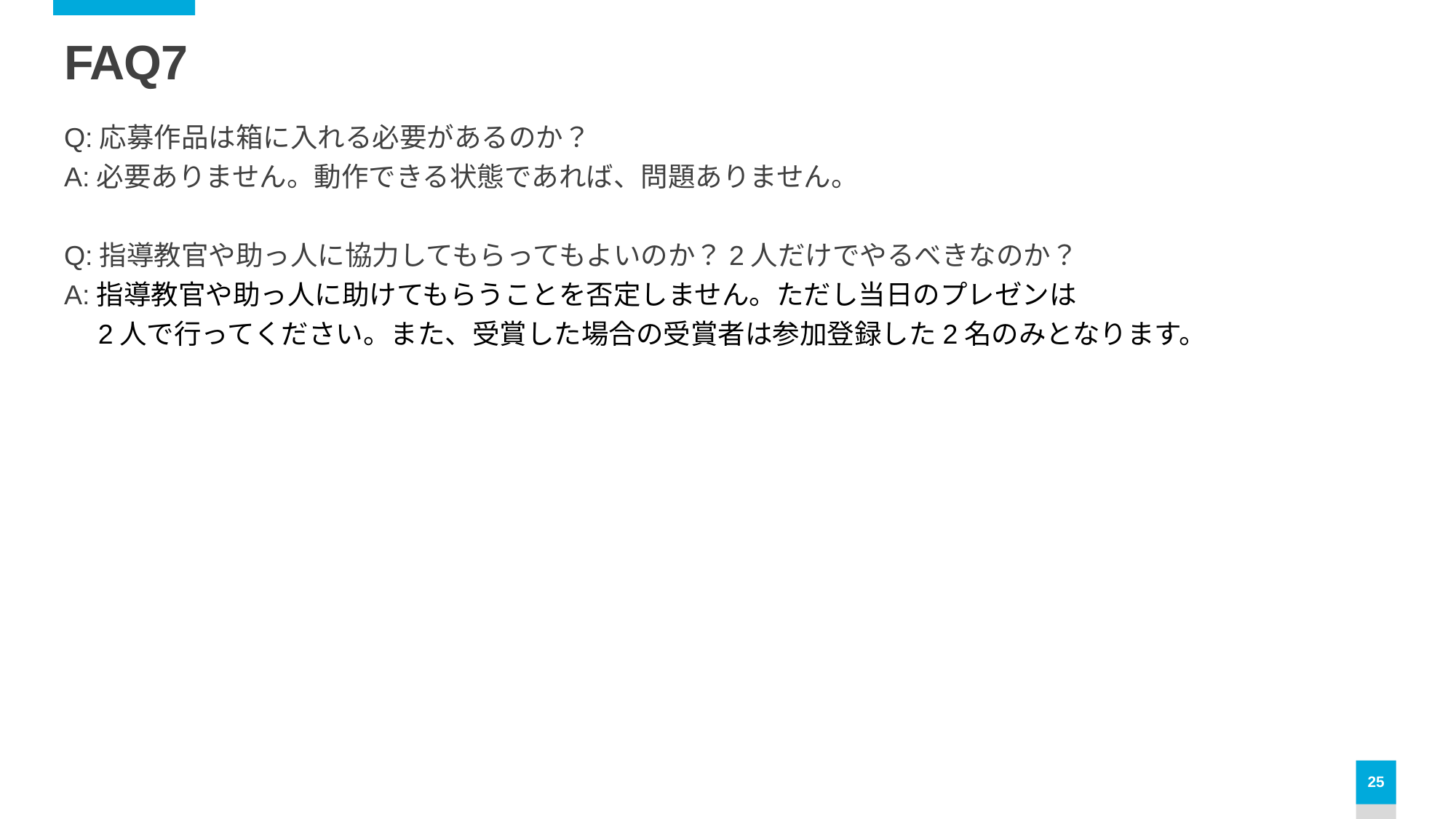

# FAQ7
Q:応募作品は箱に入れる必要があるのか？
A:必要ありません。動作できる状態であれば、問題ありません。

Q:指導教官や助っ人に協力してもらってもよいのか？2人だけでやるべきなのか？
A:指導教官や助っ人に助けてもらうことを否定しません。ただし当日のプレゼンは
　2人で行ってください。また、受賞した場合の受賞者は参加登録した2名のみとなります。